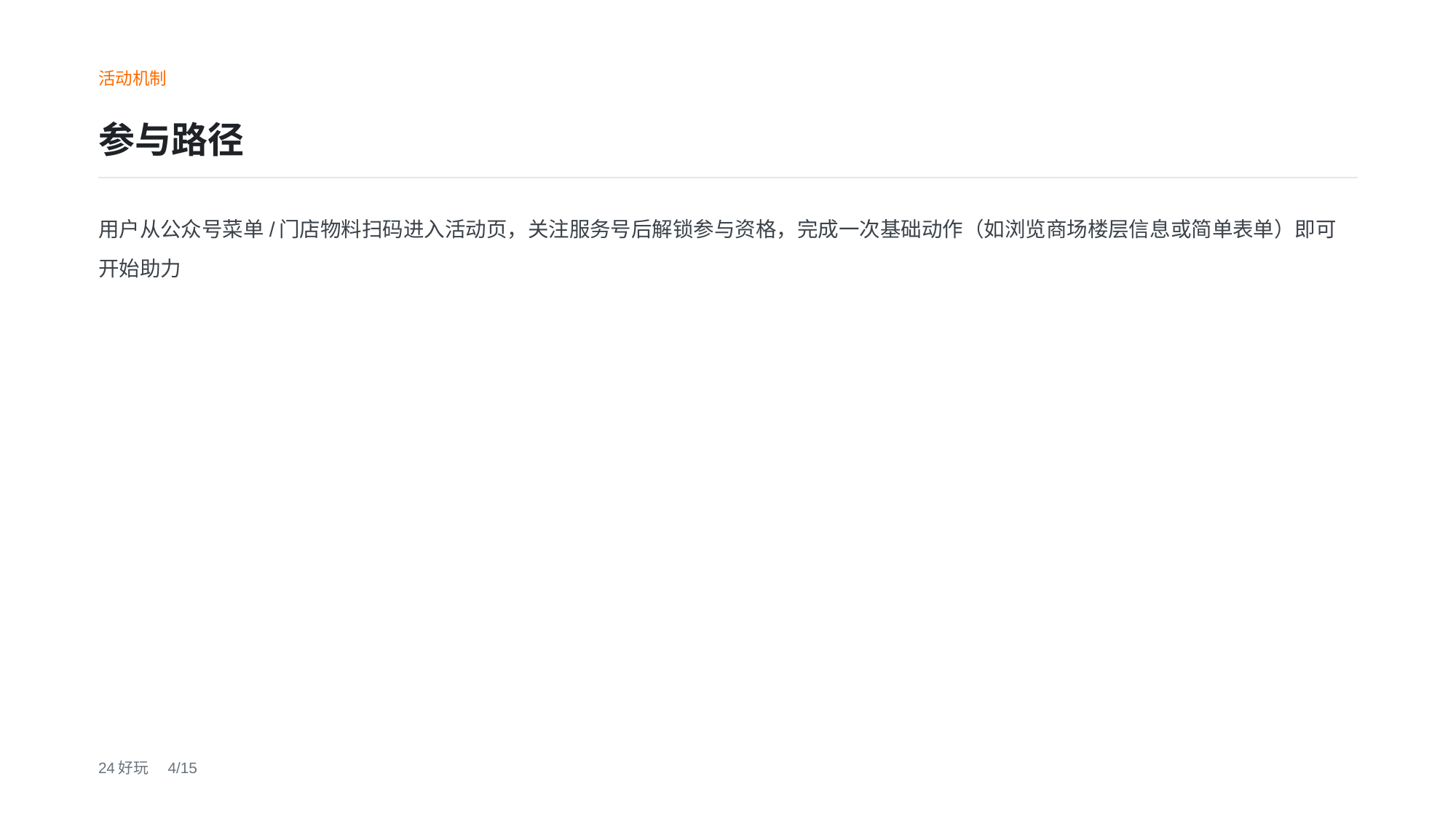

活动机制
参与路径

用户从公众号菜单/门店物料扫码进入活动页，关注服务号后解锁参与资格，完成一次基础动作（如浏览商场楼层信息或简单表单）即可开始助力
24好玩　4/15